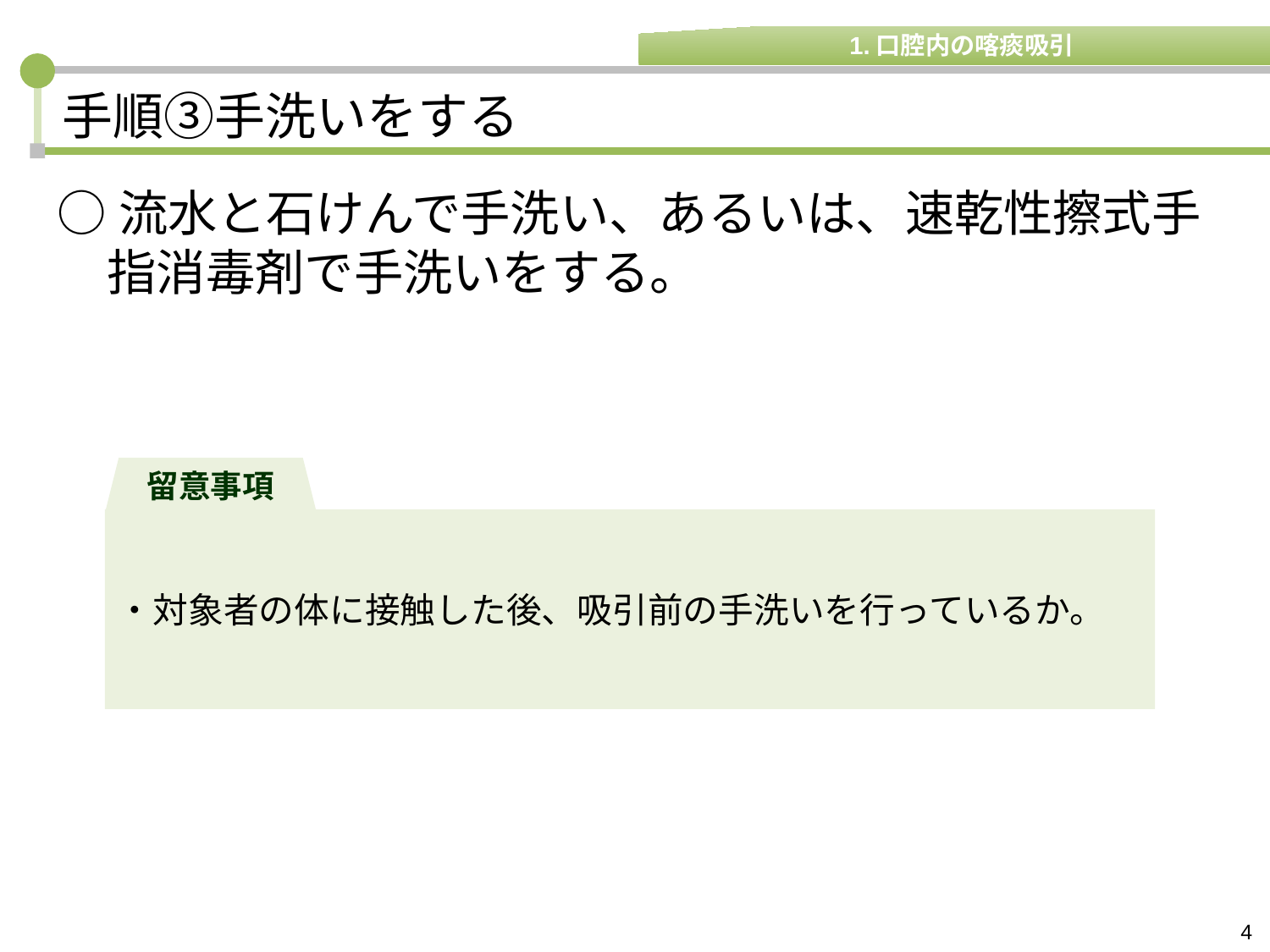

1.口腔内の喀痰吸引
# 手順③手洗いをする
○流水と石けんで手洗い、あるいは、速乾性擦式手指消毒剤で手洗いをする。
留意事項
・対象者の体に接触した後、吸引前の手洗いを行っているか。
4